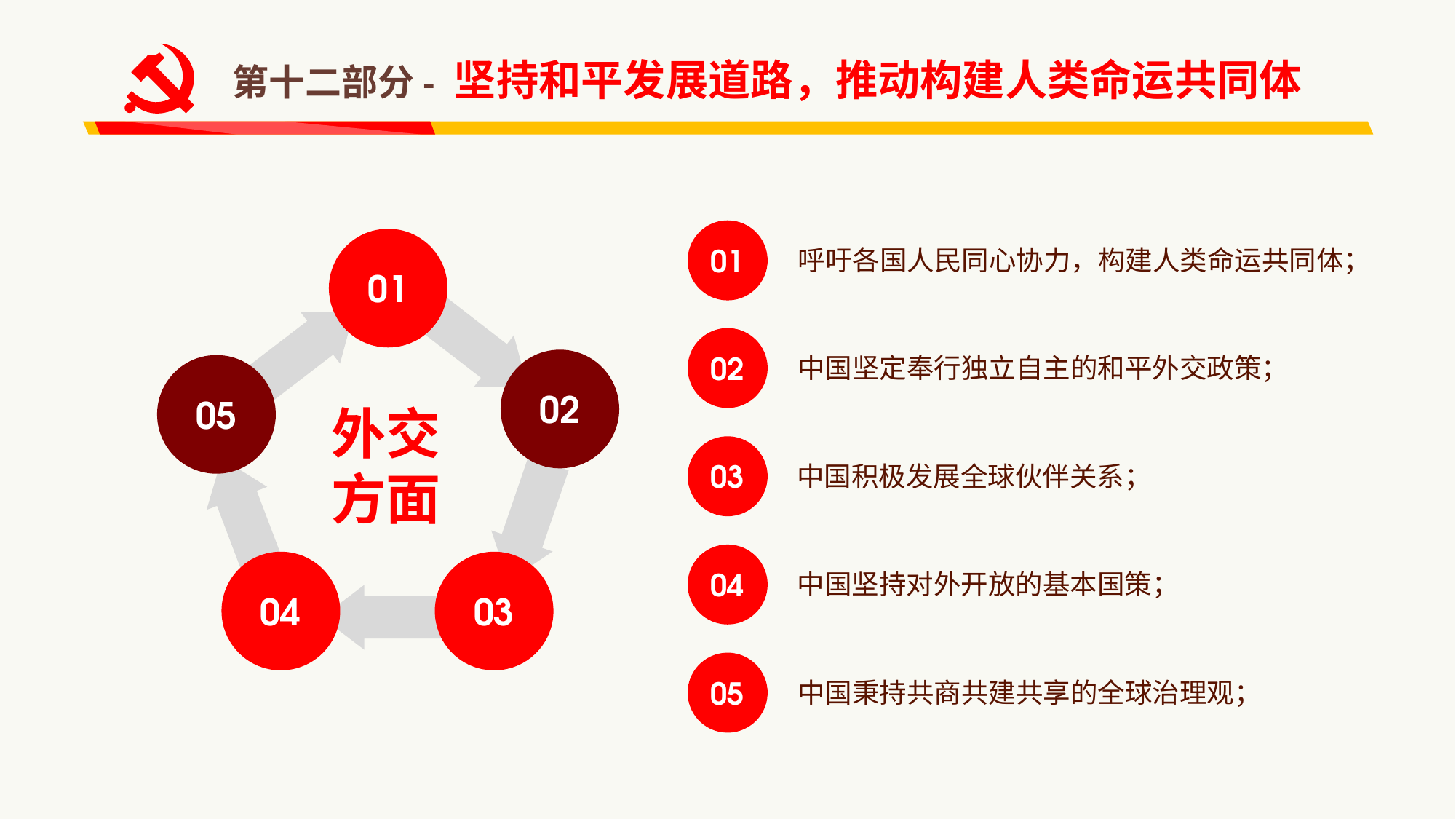

第十二部分- 坚持和平发展道路，推动构建人类命运共同体
01
01
呼吁各国人民同心协力，构建人类命运共同体；

02
中国坚定奉行独立自主的和平外交政策；
02
05
外交
方面
03
中国积极发展全球伙伴关系；
04
04
03
中国坚持对外开放的基本国策；
05
中国秉持共商共建共享的全球治理观；
延时符（正式讲课时请删除）